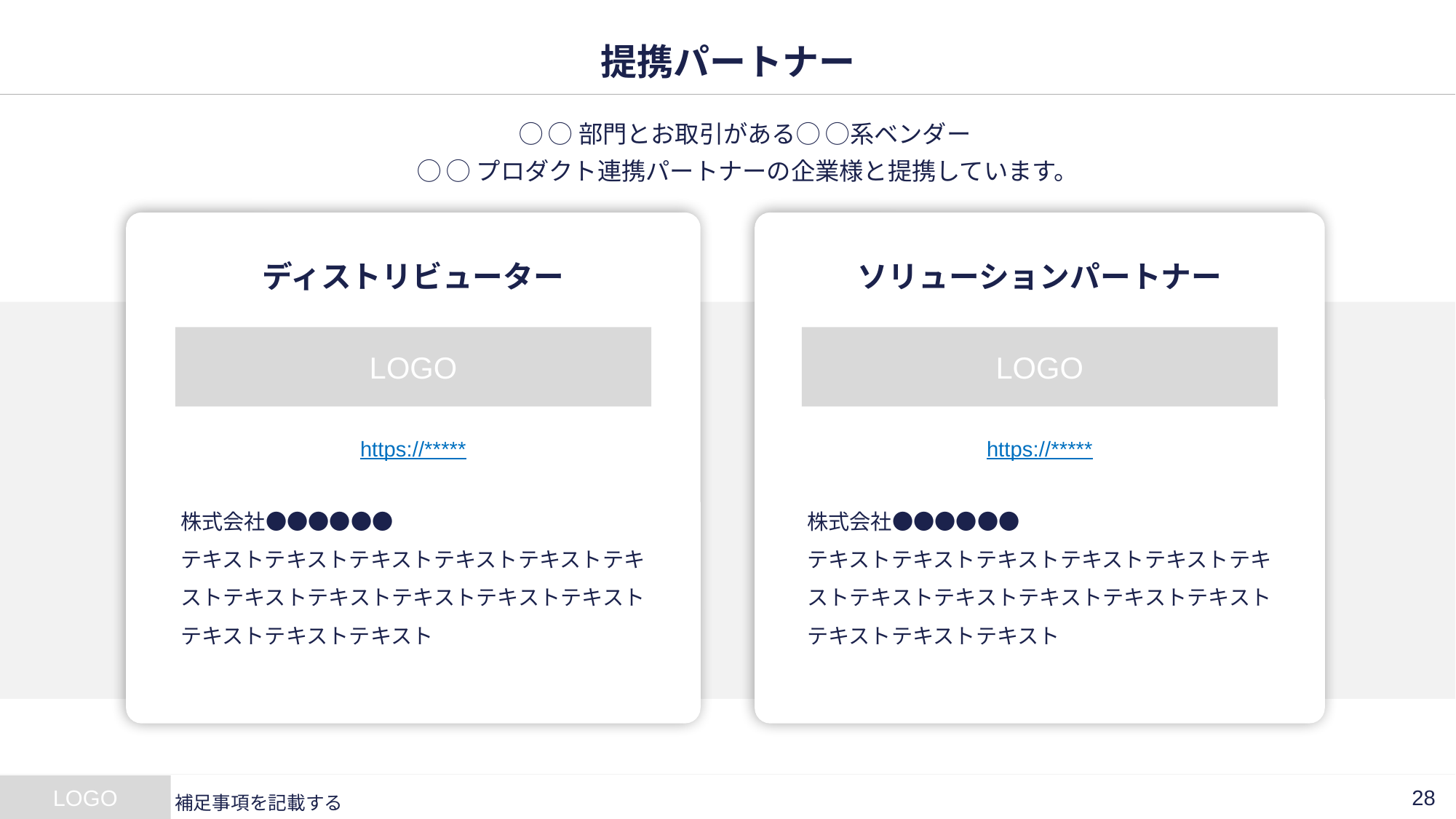

# 提携パートナー
◯ ◯部門とお取引がある◯ ◯系ベンダー
 ◯ ◯プロダクト連携パートナーの企業様と提携しています。

ディストリビューター
ソリューションパートナー

LOGO
LOGO
https://*****
https://*****
株式会社●●●●●●
テキストテキストテキストテキストテキストテキストテキストテキストテキストテキストテキストテキストテキストテキスト

株式会社●●●●●●
テキストテキストテキストテキストテキストテキストテキストテキストテキストテキストテキストテキストテキストテキスト

補足事項を記載する
28